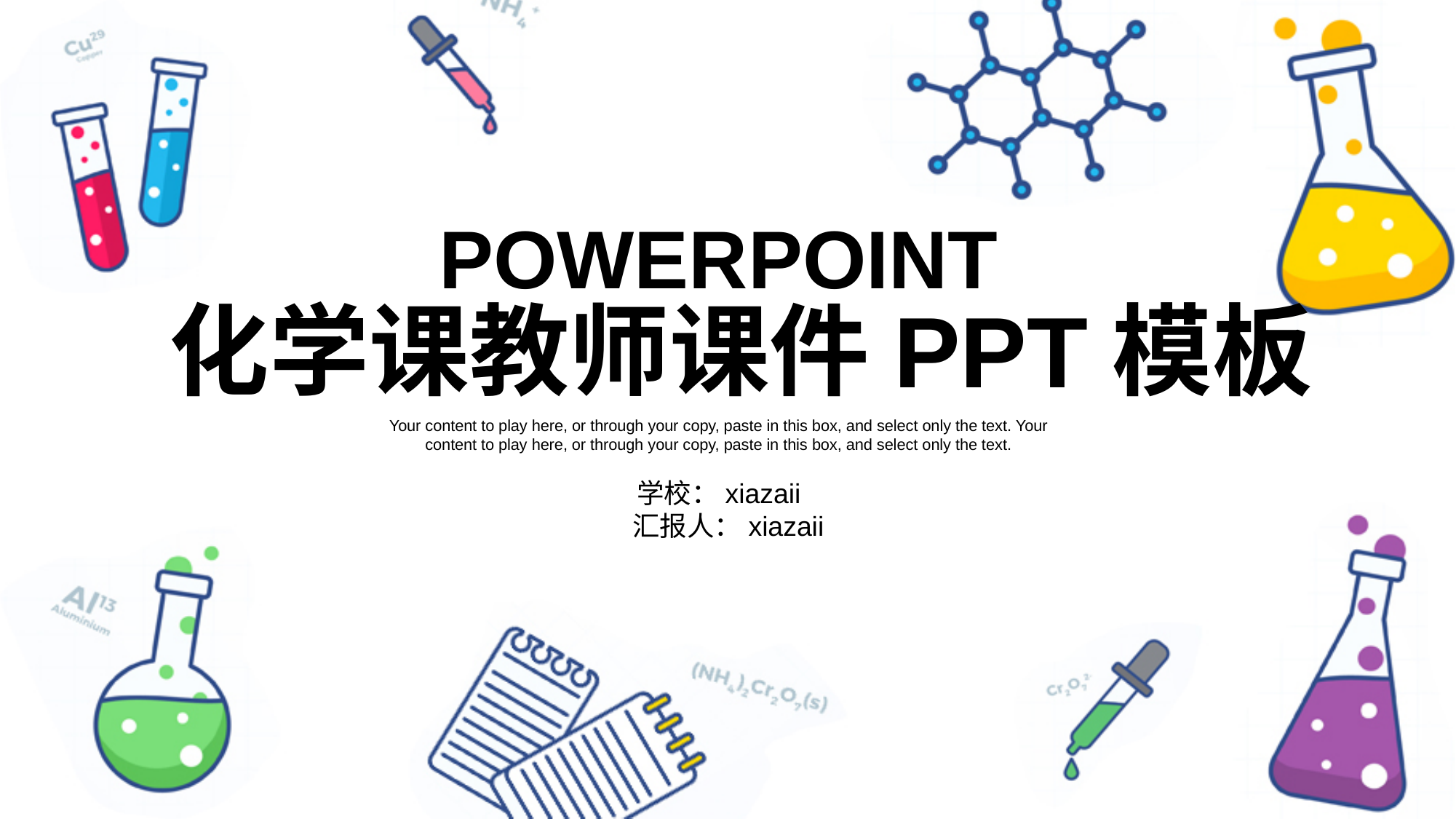

POWERPOINT
化学课教师课件PPT模板
Your content to play here, or through your copy, paste in this box, and select only the text. Your content to play here, or through your copy, paste in this box, and select only the text.
学校：xiazaii
  汇报人：xiazaii